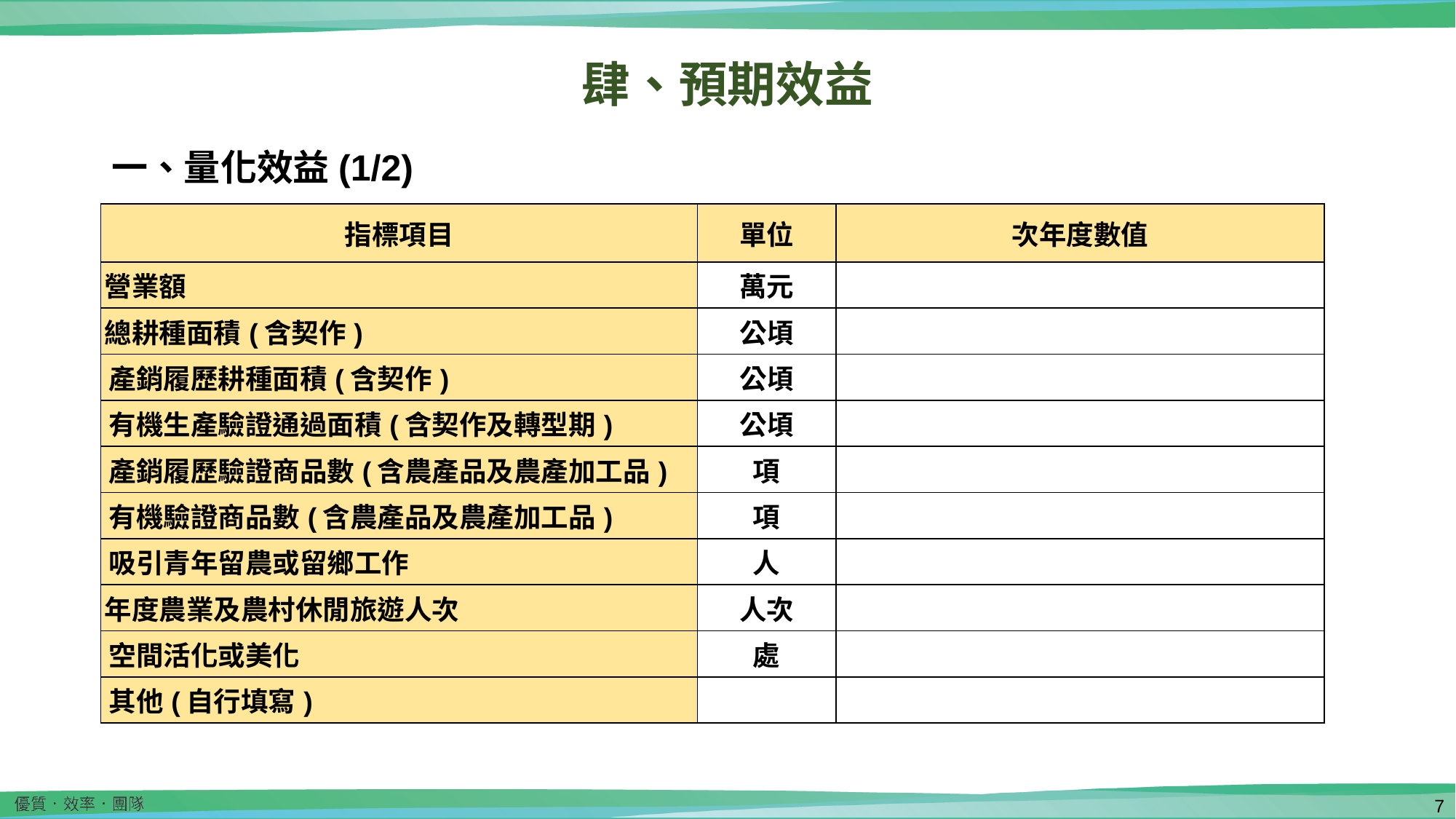

肆、預期效益
一、量化效益(1/2)
| 指標項目 | 單位 | 次年度數值 |
| --- | --- | --- |
| 營業額 | 萬元 |  |
| 總耕種面積(含契作) | 公頃 |  |
| 產銷履歷耕種面積(含契作) | 公頃 |  |
| 有機生產驗證通過面積(含契作及轉型期) | 公頃 |  |
| 產銷履歷驗證商品數(含農產品及農產加工品) | 項 |  |
| 有機驗證商品數(含農產品及農產加工品) | 項 |  |
| 吸引青年留農或留鄉工作 | 人 |  |
| 年度農業及農村休閒旅遊人次 | 人次 |  |
| 空間活化或美化 | 處 |  |
| 其他(自行填寫) |  |  |
7